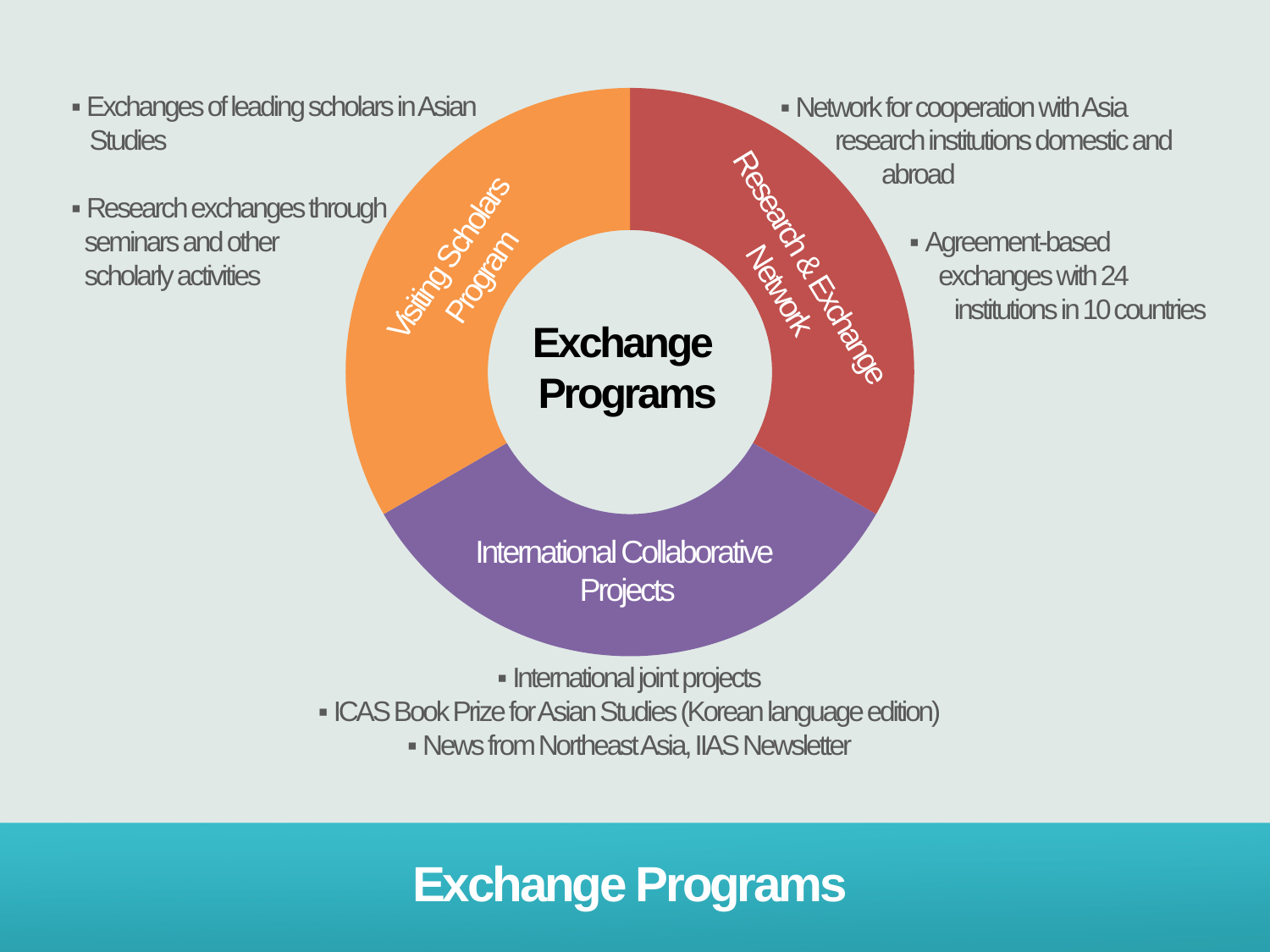

### Chart

| Category | 열2 |
|---|---|
| 1 | 2.0 |
| 2 | 2.0 |
| 3 | 2.0 |
▪ Exchanges of leading scholars in Asian
   Studies

▪ Research exchanges through
  seminars and other
  scholarly activities
▪ Network for cooperation with Asia
          research institutions domestic and
                   abroad

                         ▪ Agreement-based
                              exchanges with 24
                                 institutions in 10 countries
Visiting Scholars
Program
Research & Exchange
Network
Exchange
Programs
International Collaborative
Projects
▪ International joint projects
▪ ICAS Book Prize for Asian Studies (Korean language edition)
▪ News from Northeast Asia, IIAS Newsletter
Exchange Programs